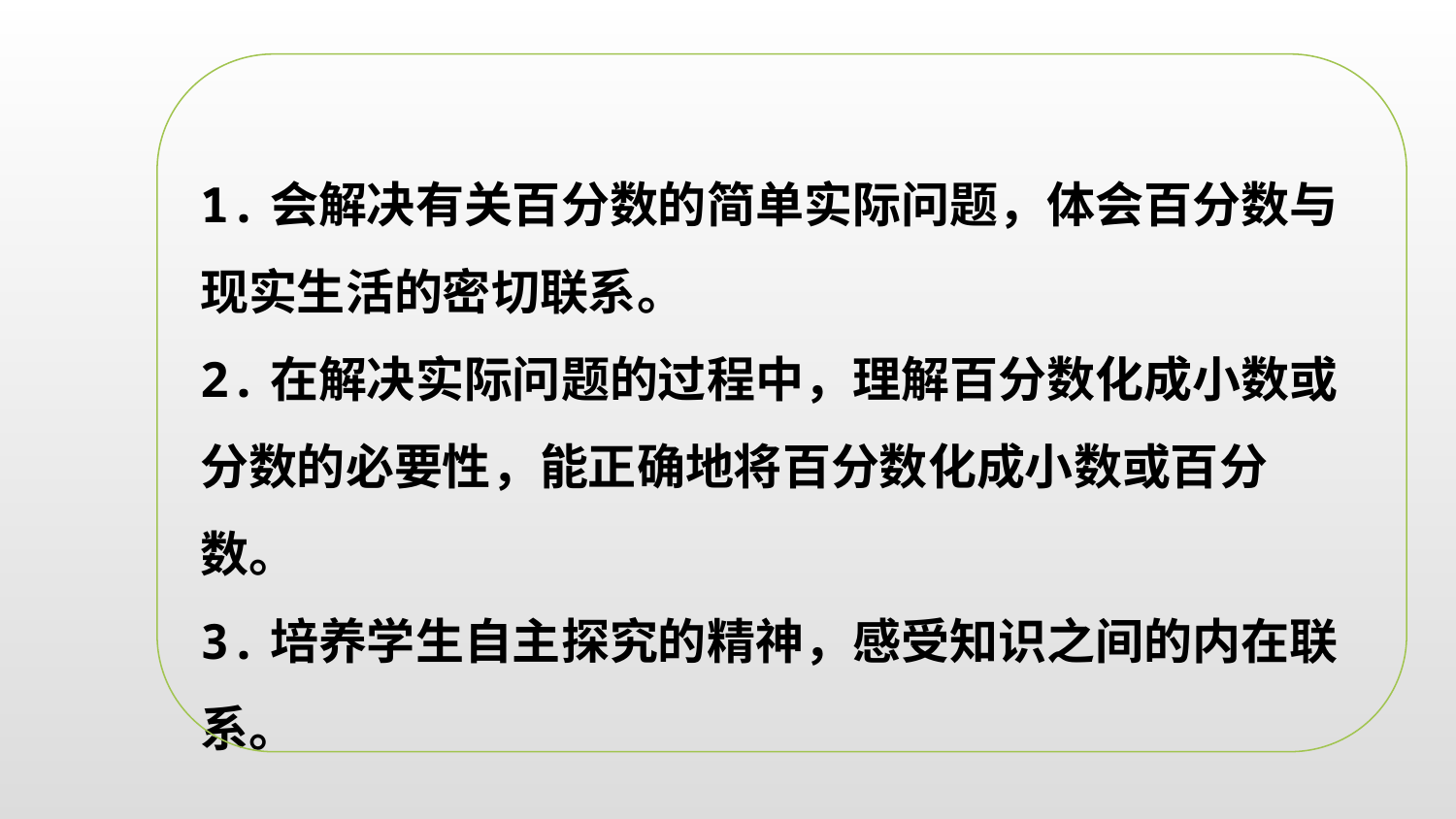

1.会解决有关百分数的简单实际问题，体会百分数与现实生活的密切联系。
2.在解决实际问题的过程中，理解百分数化成小数或分数的必要性，能正确地将百分数化成小数或百分数。
3.培养学生自主探究的精神，感受知识之间的内在联系。